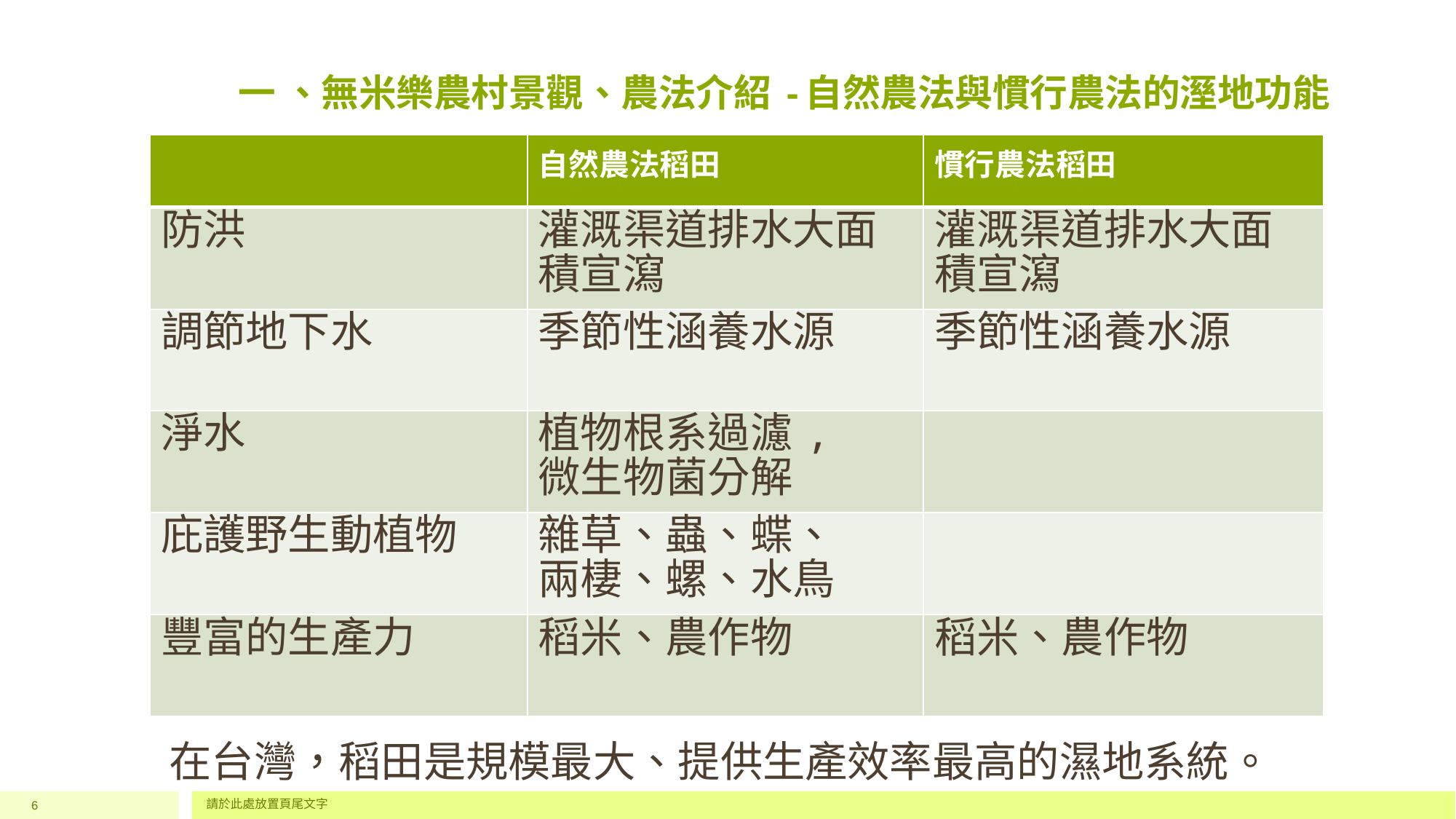

# 一 、無米樂農村景觀、農法介紹 -自然農法與慣行農法的溼地功能
|  | 自然農法稻田 | 慣行農法稻田 |
| --- | --- | --- |
| 防洪 | 灌溉渠道排水大面 積宣瀉 | 灌溉渠道排水大面 積宣瀉 |
| 調節地下水 | 季節性涵養水源 | 季節性涵養水源 |
| 淨水 | 植物根系過濾, 微生物菌分解 |  |
| 庇護野生動植物 | 雜草、蟲、蝶、 兩棲、螺、水鳥 |  |
| 豐富的生產力 | 稻米、農作物 | 稻米、農作物 |
在台灣，稻田是規模最大、提供生產效率最高的濕地系統。
6
請於此處放置頁尾文字